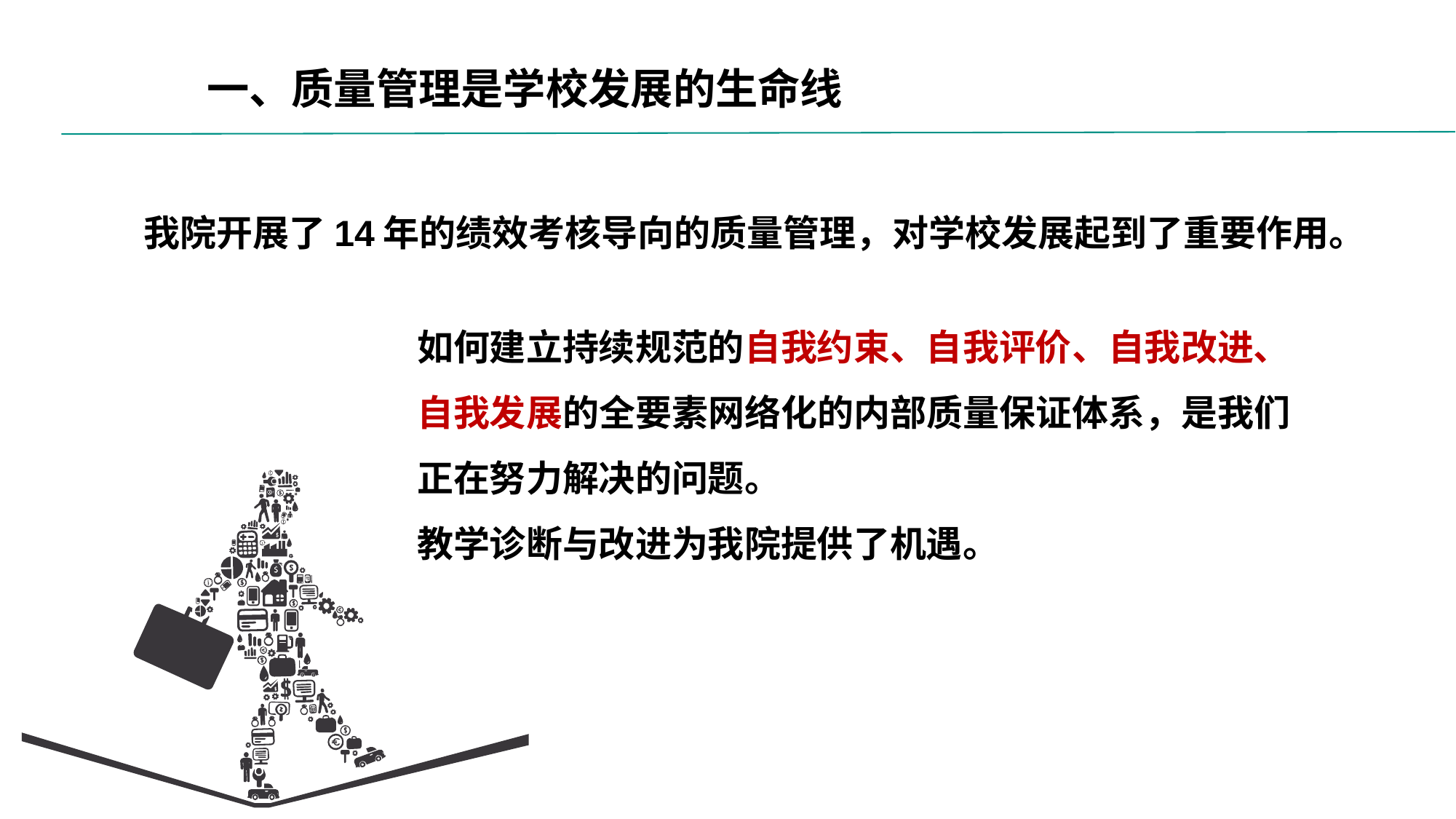

一、质量管理是学校发展的生命线
我院开展了14年的绩效考核导向的质量管理，对学校发展起到了重要作用。
如何建立持续规范的自我约束、自我评价、自我改进、自我发展的全要素网络化的内部质量保证体系，是我们正在努力解决的问题。
教学诊断与改进为我院提供了机遇。